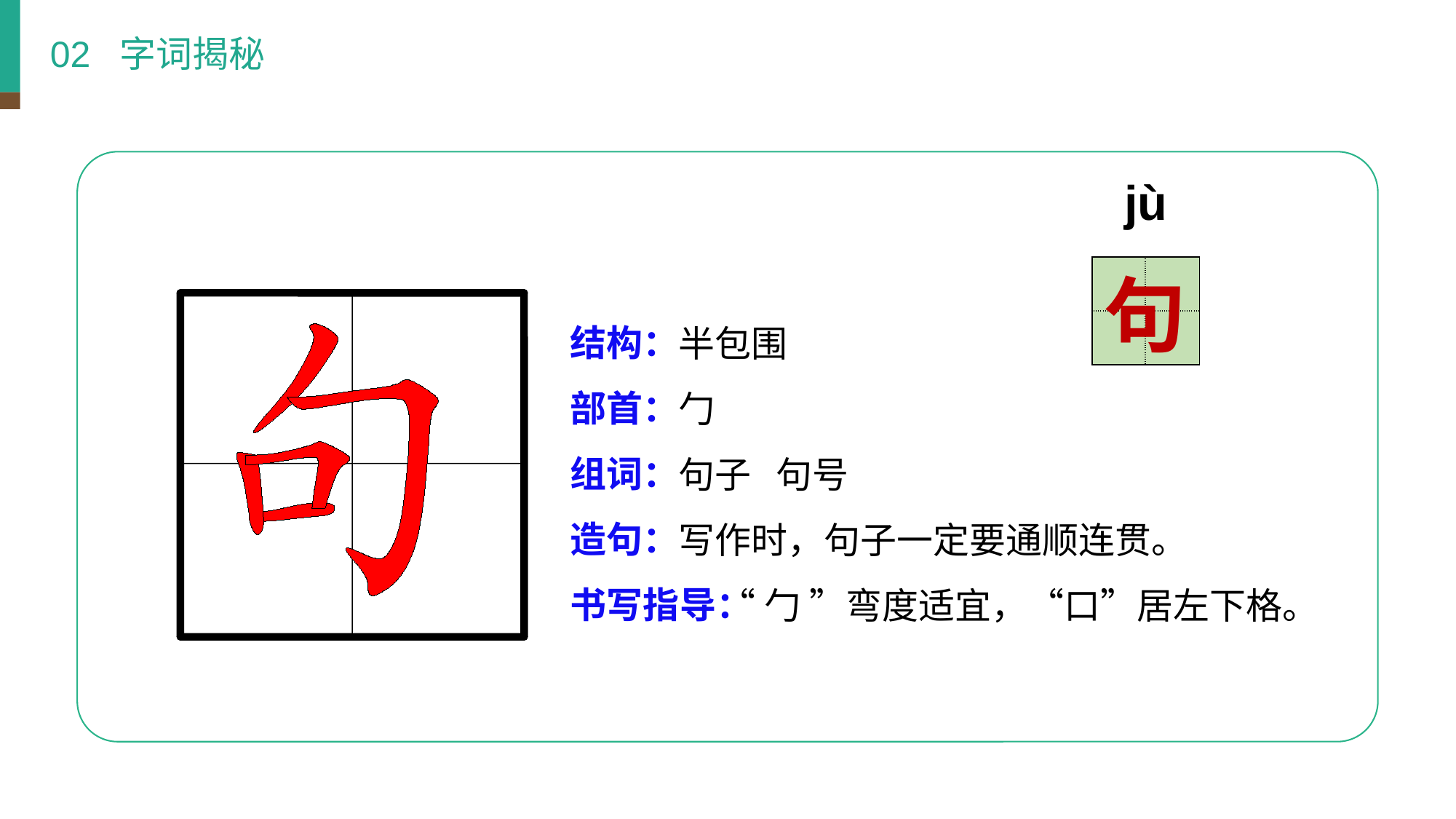

02  字词揭秘
jù
|  |  |
| --- | --- |
|  |  |
句

结构：
部首：
组词：
造句：
书写指导：
半包围
勹
句子   句号
写作时，句子一定要通顺连贯。
     “勹 ”弯度适宜，“口”居左下格。